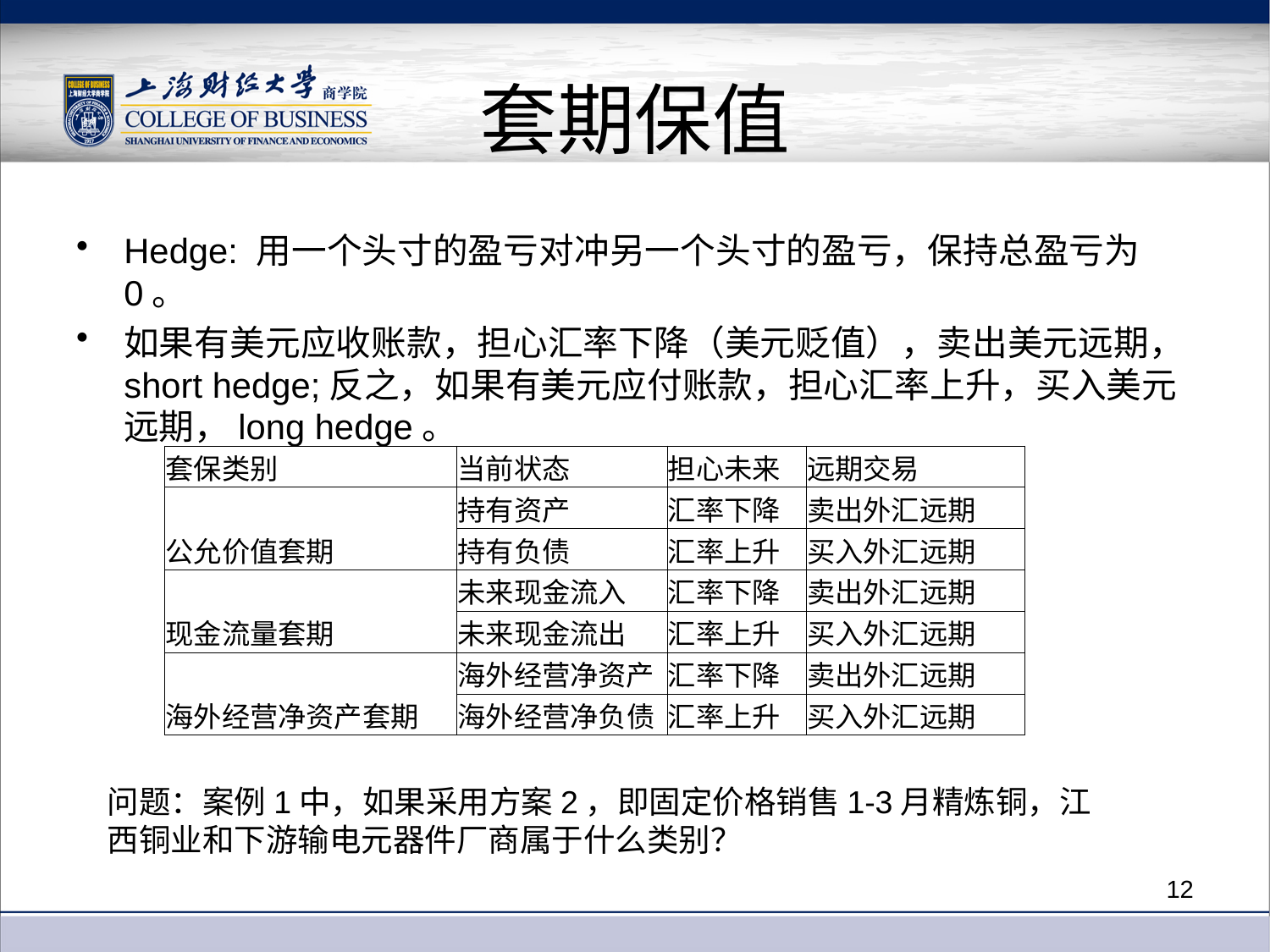

# 套期保值
Hedge: 用一个头寸的盈亏对冲另一个头寸的盈亏，保持总盈亏为0。
如果有美元应收账款，担心汇率下降（美元贬值），卖出美元远期，short hedge;反之，如果有美元应付账款，担心汇率上升，买入美元远期，long hedge。
| 套保类别 | 当前状态 | 担心未来 | 远期交易 |
| --- | --- | --- | --- |
| 公允价值套期 | 持有资产 | 汇率下降 | 卖出外汇远期 |
|  | 持有负债 | 汇率上升 | 买入外汇远期 |
| 现金流量套期 | 未来现金流入 | 汇率下降 | 卖出外汇远期 |
|  | 未来现金流出 | 汇率上升 | 买入外汇远期 |
| 海外经营净资产套期 | 海外经营净资产 | 汇率下降 | 卖出外汇远期 |
|  | 海外经营净负债 | 汇率上升 | 买入外汇远期 |
问题：案例1中，如果采用方案2，即固定价格销售1-3月精炼铜，江西铜业和下游输电元器件厂商属于什么类别？
12